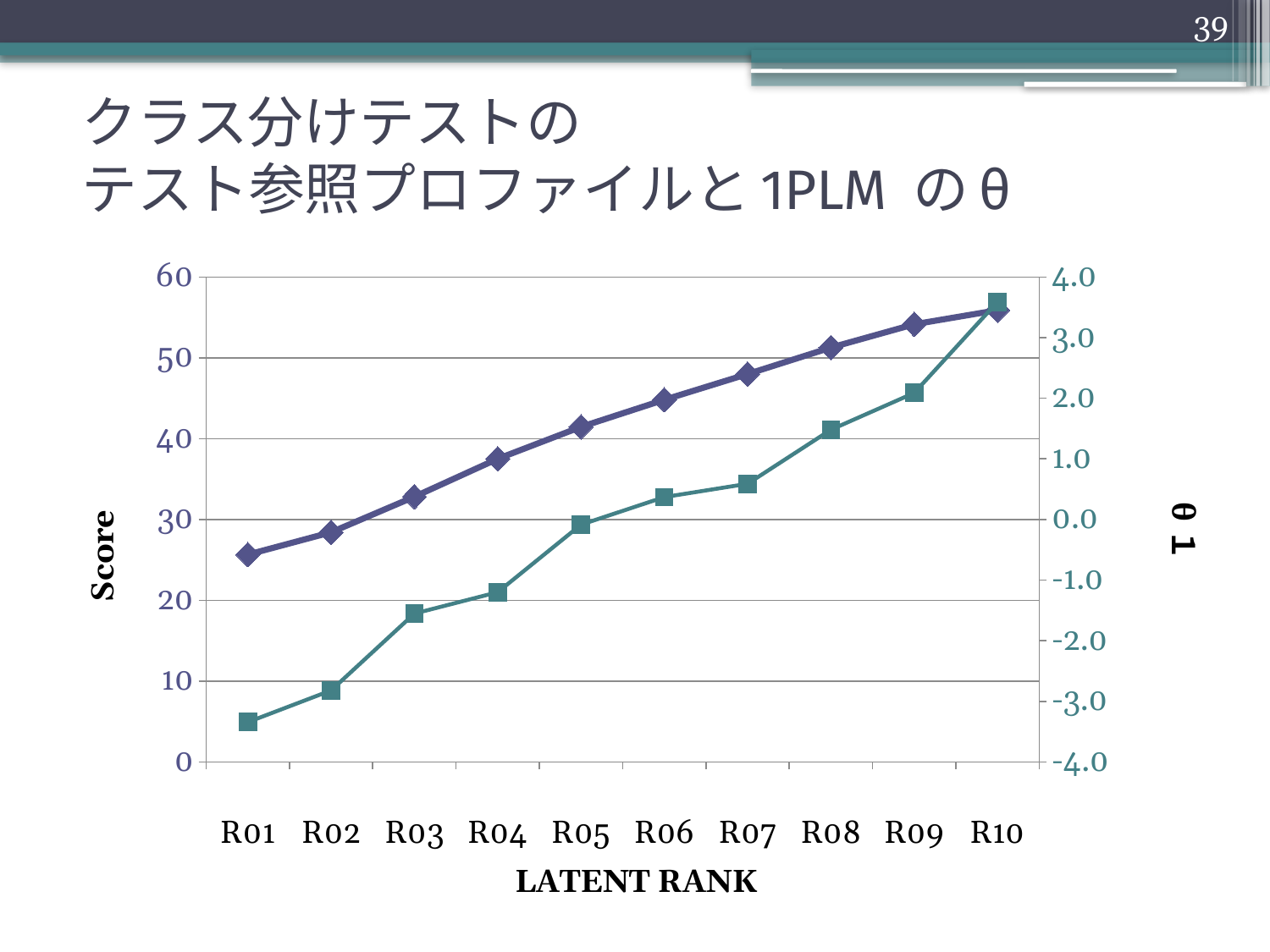

39
# クラス分けテストの テスト参照プロファイルと1PLM のθ

### Chart

| Category | T(I=68) | θ1-T |
|---|---|---|
|        R01 | 25.65347 | -3.3437685714285714 |
|        R02 | 28.41251999999999 | -2.820279999999999 |
|        R03 | 32.81399999999999 | -1.5528875000000006 |
|        R04 | 37.50857000000001 | -1.200038571428572 |
|        R05 | 41.458740000000006 | -0.08578888888888887 |
|        R06 | 44.814229999999995 | 0.3692628571428575 |
|        R07 | 47.998100000000015 | 0.5889862499999997 |
|        R08 | 51.27811000000002 | 1.480921666666666 |
|        R09 | 54.1608 | 2.0885371428571444 |
|        R10 | 55.90413 | 3.591002499999999 |